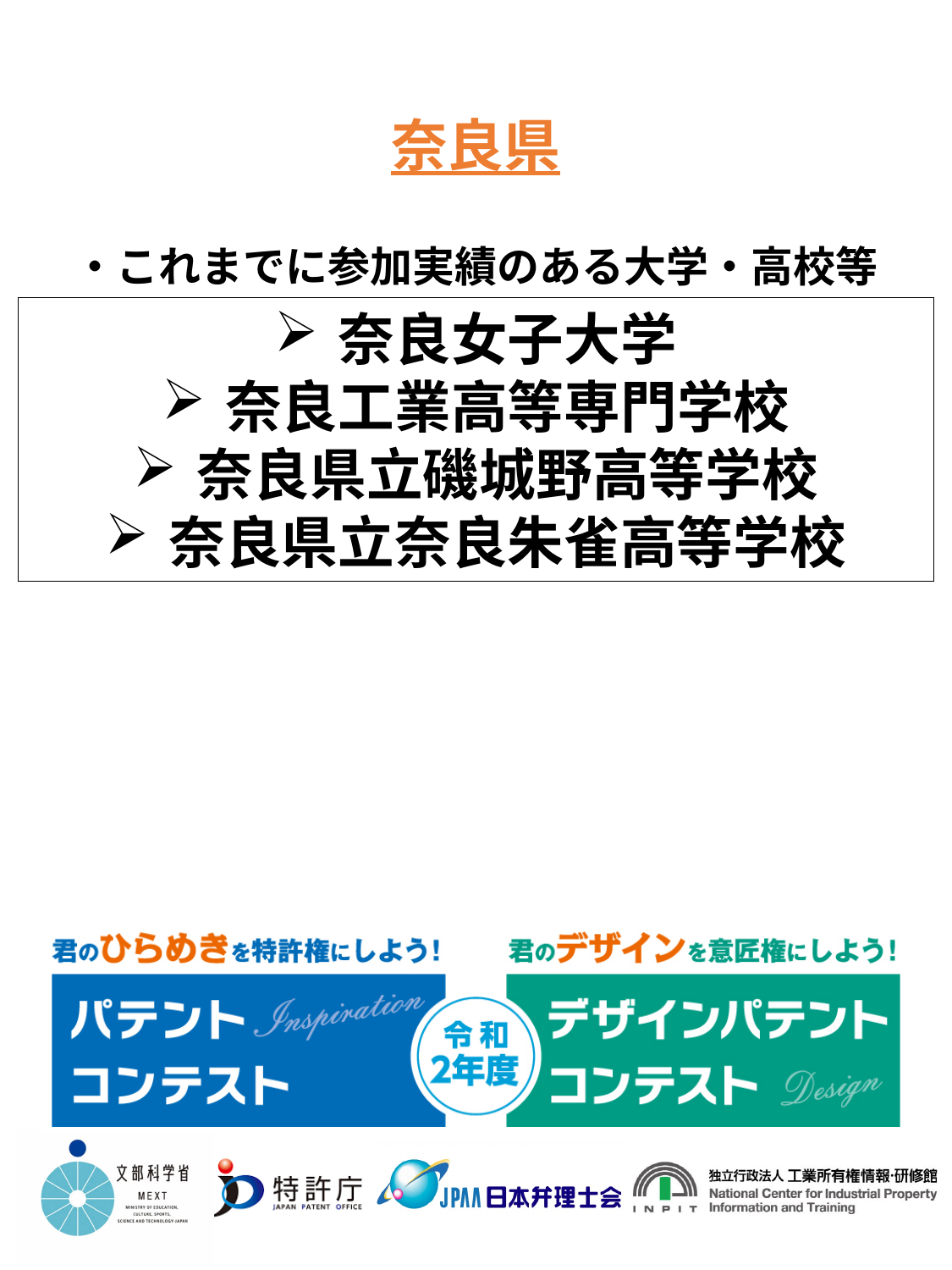

奈良県
・これまでに参加実績のある大学・高校等
奈良女子大学
奈良工業高等専門学校
奈良県立磯城野高等学校
奈良県立奈良朱雀高等学校